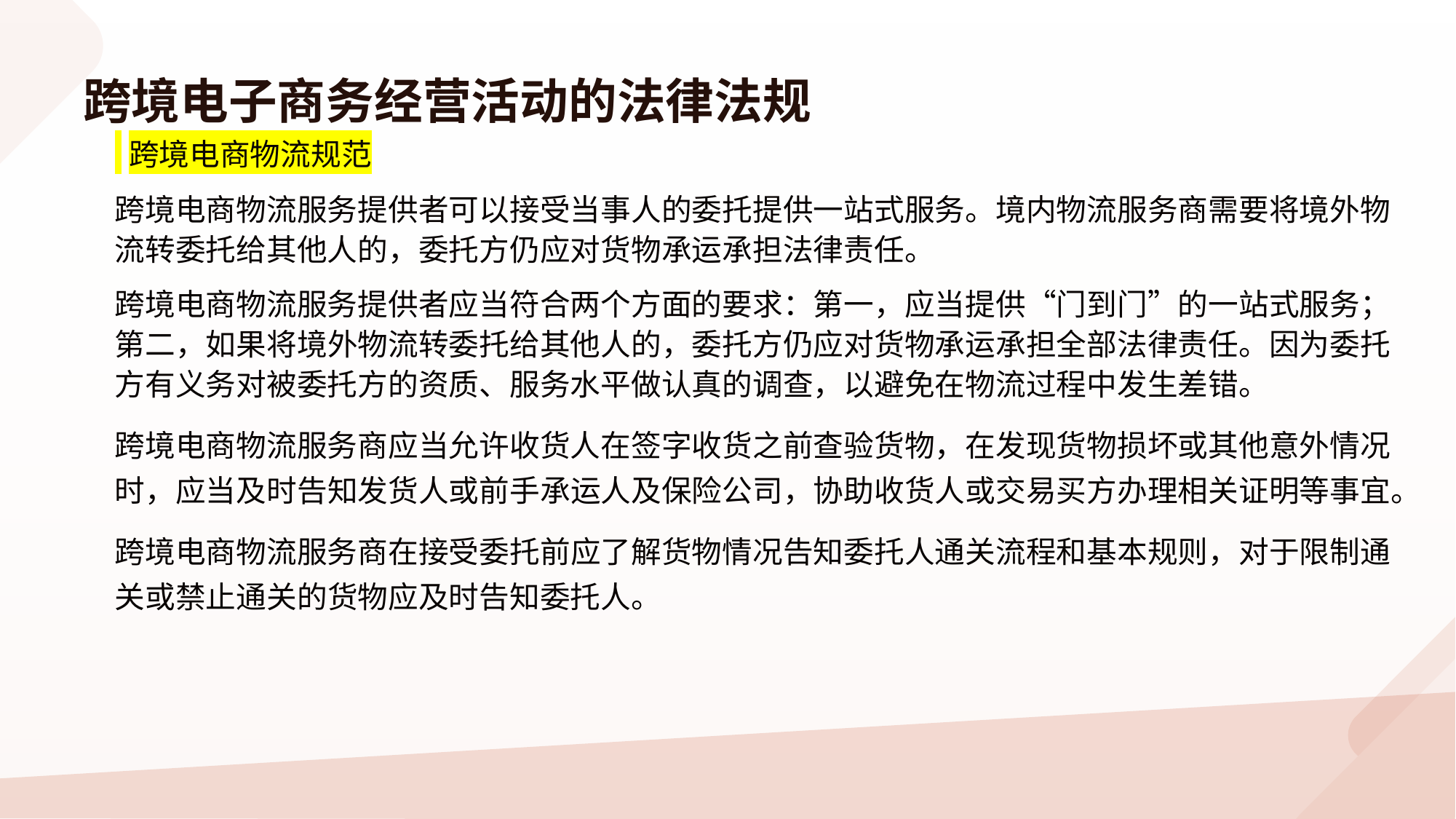

# 跨境电子商务经营活动的法律法规
 跨境电商物流规范
跨境电商物流服务提供者可以接受当事人的委托提供一站式服务。境内物流服务商需要将境外物流转委托给其他人的，委托方仍应对货物承运承担法律责任。
跨境电商物流服务提供者应当符合两个方面的要求：第一，应当提供“门到门”的一站式服务；第二，如果将境外物流转委托给其他人的，委托方仍应对货物承运承担全部法律责任。因为委托方有义务对被委托方的资质、服务水平做认真的调查，以避免在物流过程中发生差错。
跨境电商物流服务商应当允许收货人在签字收货之前查验货物，在发现货物损坏或其他意外情况时，应当及时告知发货人或前手承运人及保险公司，协助收货人或交易买方办理相关证明等事宜。
跨境电商物流服务商在接受委托前应了解货物情况告知委托人通关流程和基本规则，对于限制通关或禁止通关的货物应及时告知委托人。